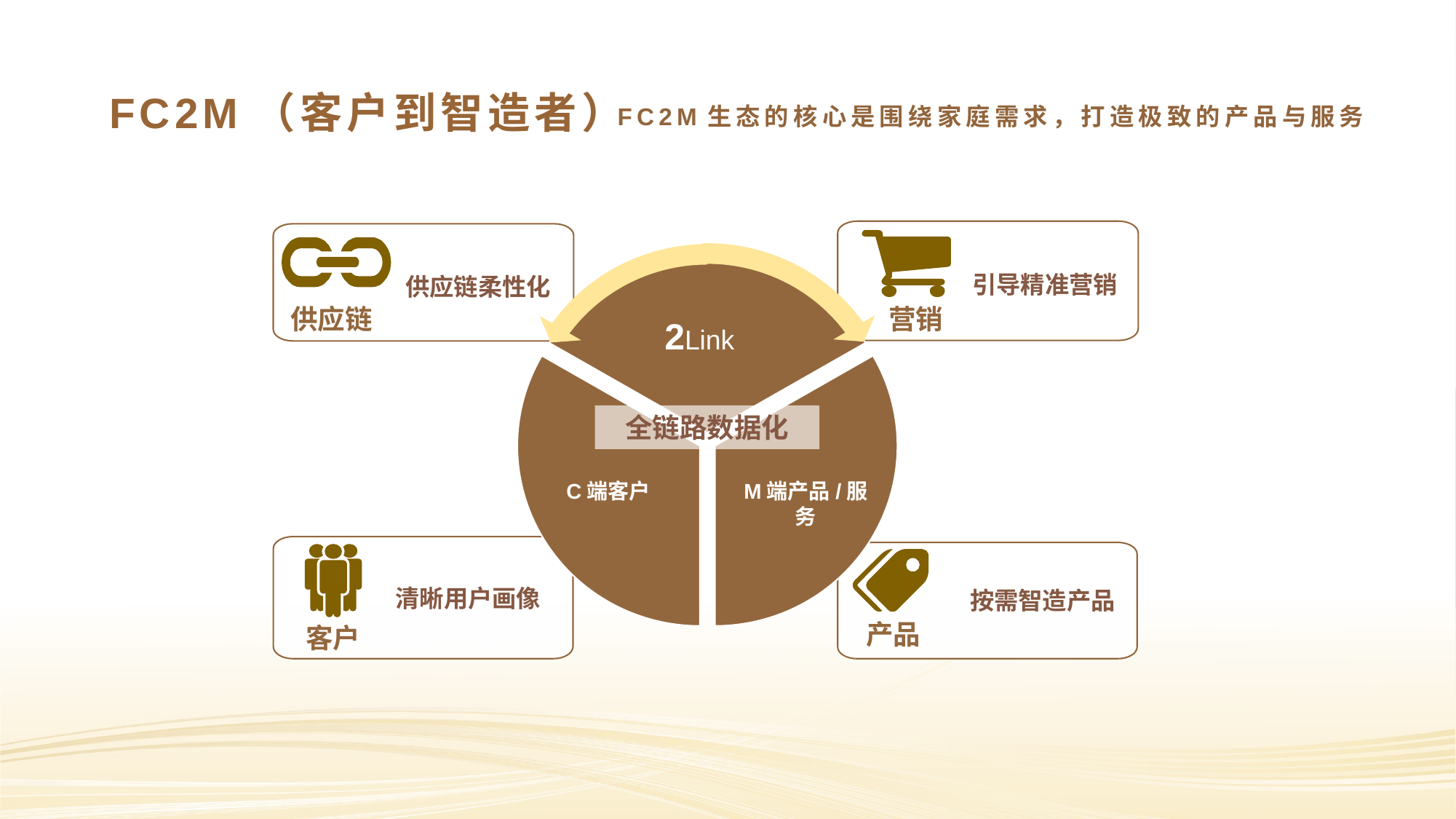

FC2M（客户到智造者）
FC2M生态的核心是围绕家庭需求，打造极致的产品与服务

营销
引导精准营销

供应链
供应链柔性化

2Link
C端客户
M端产品/服务
全链路数据化

客户
清晰用户画像

产品
按需智造产品